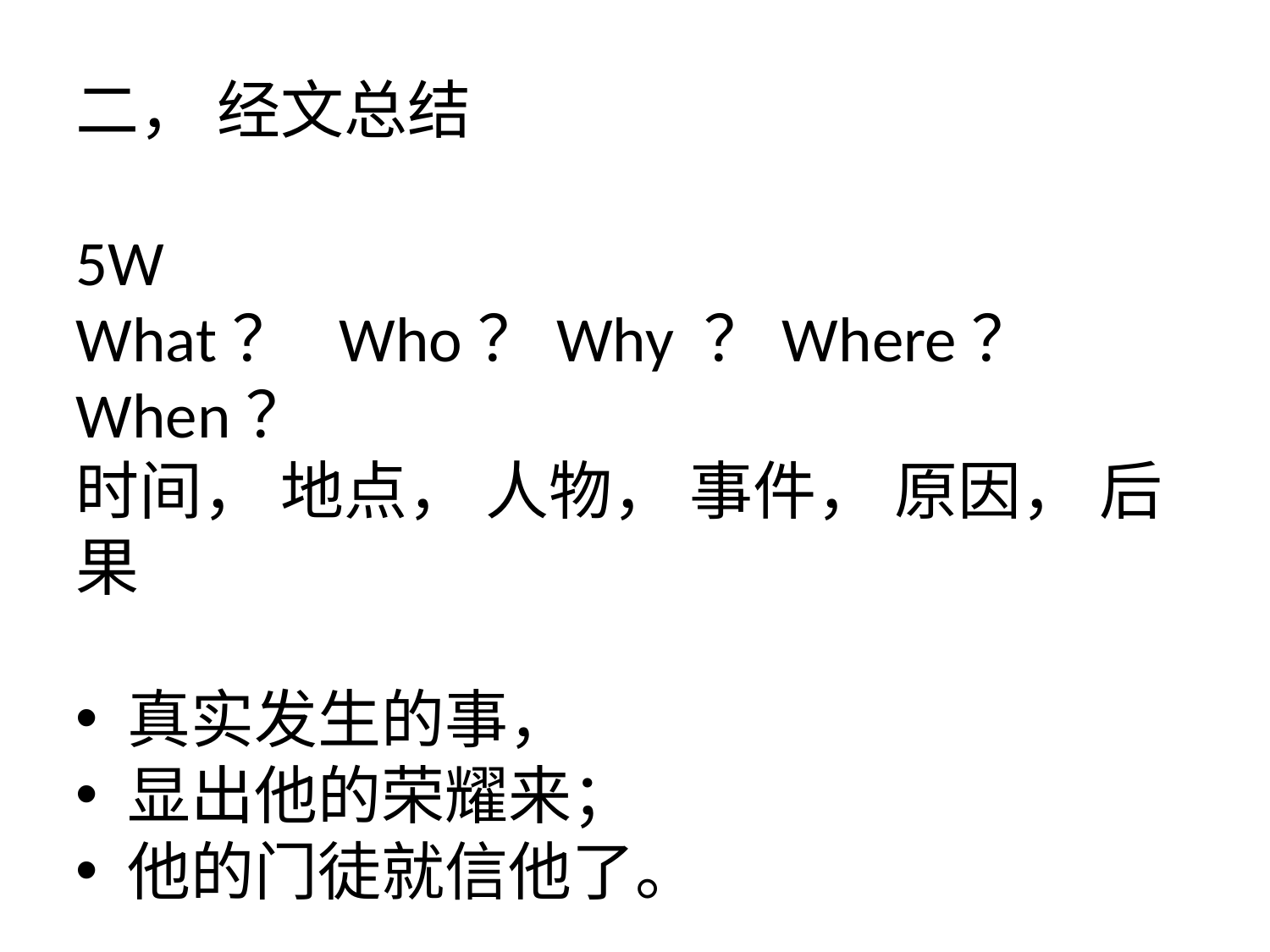

#
二， 经文总结

5W
What？  Who？Why ？Where？When？
时间， 地点， 人物， 事件， 原因， 后果

 真实发生的事，
 显出他的荣耀来；
 他的门徒就信他了。